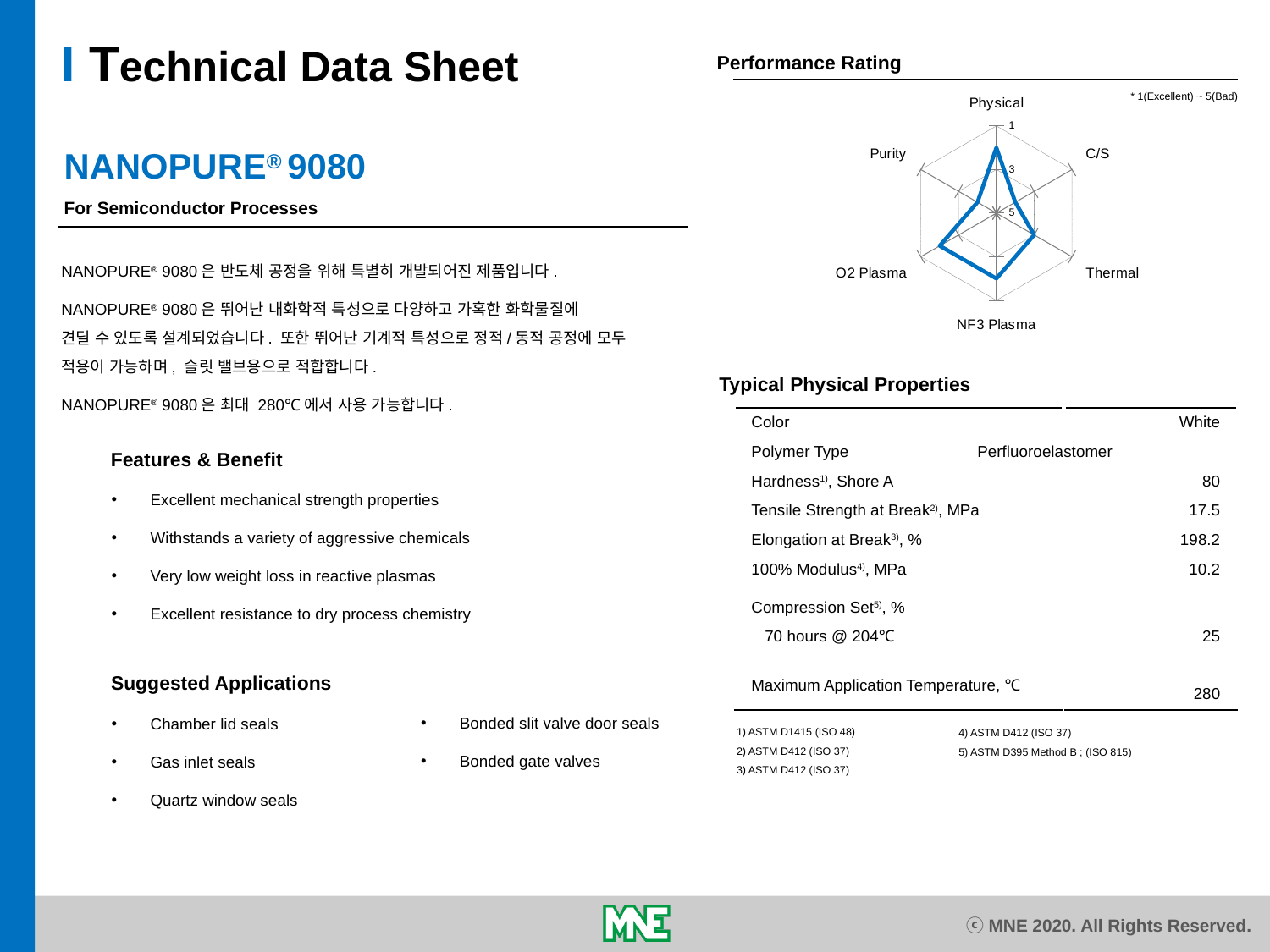

I Technical Data Sheet
Performance Rating
* 1(Excellent) ~ 5(Bad)

### Chart

| Category | 9080 |
|---|---|
| Physical | 2.0 |
| C/S | 4.0 |
| Thermal | 3.0 |
| NF3 Plasma | 2.0 |
| O2 Plasma | 2.0 |
| Purity | 4.0 |
NANOPURE® 9080
For Semiconductor Processes
NANOPURE® 9080은 반도체 공정을 위해 특별히 개발되어진 제품입니다.

NANOPURE® 9080은 뛰어난 내화학적 특성으로 다양하고 가혹한 화학물질에
견딜 수 있도록 설계되었습니다. 또한 뛰어난 기계적 특성으로 정적/동적 공정에 모두
적용이 가능하며, 슬릿 밸브용으로 적합합니다.

NANOPURE® 9080은 최대 280℃에서 사용 가능합니다.
Typical Physical Properties
| Color | White |
| --- | --- |
| Polymer Type Perfluoroelastomer |  |
| Hardness1), Shore A | 80 |
| Tensile Strength at Break2), MPa | 17.5 |
| Elongation at Break3), % | 198.2 |
| 100% Modulus4), MPa | 10.2 |
| Compression Set5), % |  |
| 70 hours @ 204℃ | 25 |
| Maximum Application Temperature, ℃ | 280 |
Features & Benefit
  Excellent mechanical strength properties

  Withstands a variety of aggressive chemicals

  Very low weight loss in reactive plasmas

  Excellent resistance to dry process chemistry
Suggested Applications
  Bonded slit valve door seals

  Bonded gate valves

  Chamber lid seals

  Gas inlet seals

  Quartz window seals

1) ASTM D1415 (ISO 48)
2) ASTM D412 (ISO 37)
3) ASTM D412 (ISO 37)
4) ASTM D412 (ISO 37)
5) ASTM D395 Method B ; (ISO 815)